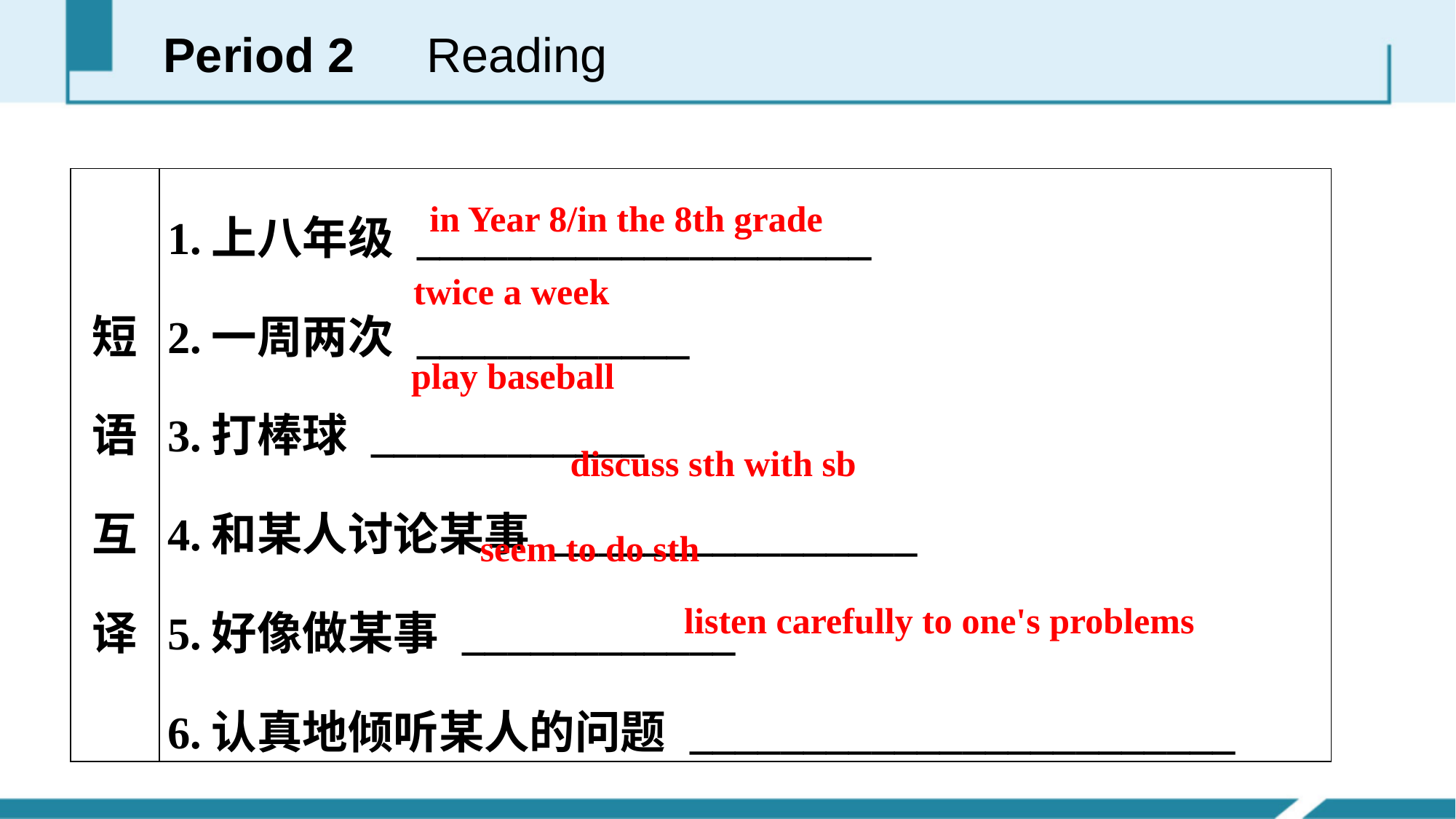

Period 2　Reading
| 短语互译 | 1.上八年级 \_\_\_\_\_\_\_\_\_\_\_\_\_\_\_\_\_\_\_\_ 2.一周两次 \_\_\_\_\_\_\_\_\_\_\_\_ 3.打棒球 \_\_\_\_\_\_\_\_\_\_\_\_ 4.和某人讨论某事 \_\_\_\_\_\_\_\_\_\_\_\_\_\_\_\_ 5.好像做某事 \_\_\_\_\_\_\_\_\_\_\_\_ 6.认真地倾听某人的问题 \_\_\_\_\_\_\_\_\_\_\_\_\_\_\_\_\_\_\_\_\_\_\_\_ |
| --- | --- |
in Year 8/in the 8th grade
twice a week
play baseball
discuss sth with sb
seem to do sth
listen carefully to one's problems